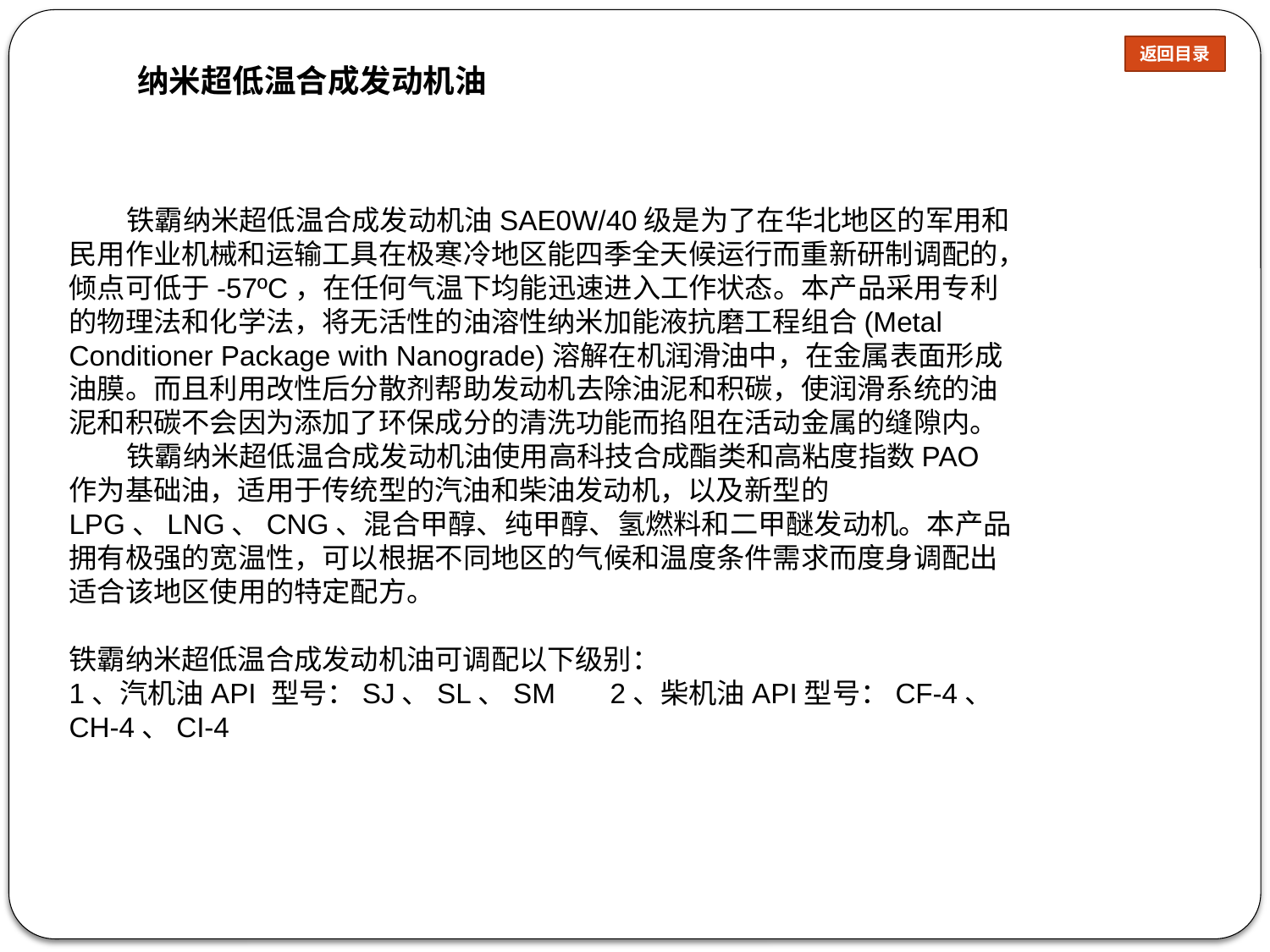

返回目录
纳米超低温合成发动机油
        铁霸纳米超低温合成发动机油SAE0W/40级是为了在华北地区的军用和民用作业机械和运输工具在极寒冷地区能四季全天候运行而重新研制调配的，倾点可低于-57ºC，在任何气温下均能迅速进入工作状态。本产品采用专利的物理法和化学法，将无活性的油溶性纳米加能液抗磨工程组合(Metal Conditioner Package with Nanograde)溶解在机润滑油中，在金属表面形成油膜。而且利用改性后分散剂帮助发动机去除油泥和积碳，使润滑系统的油泥和积碳不会因为添加了环保成分的清洗功能而掐阻在活动金属的缝隙内。
        铁霸纳米超低温合成发动机油使用高科技合成酯类和高粘度指数PAO作为基础油，适用于传统型的汽油和柴油发动机，以及新型的LPG、LNG、CNG、混合甲醇、纯甲醇、氢燃料和二甲醚发动机。本产品拥有极强的宽温性，可以根据不同地区的气候和温度条件需求而度身调配出适合该地区使用的特定配方。
铁霸纳米超低温合成发动机油可调配以下级别：
1、汽机油API 型号：SJ、SL、SM       2、柴机油API型号：CF-4、CH-4、CI-4